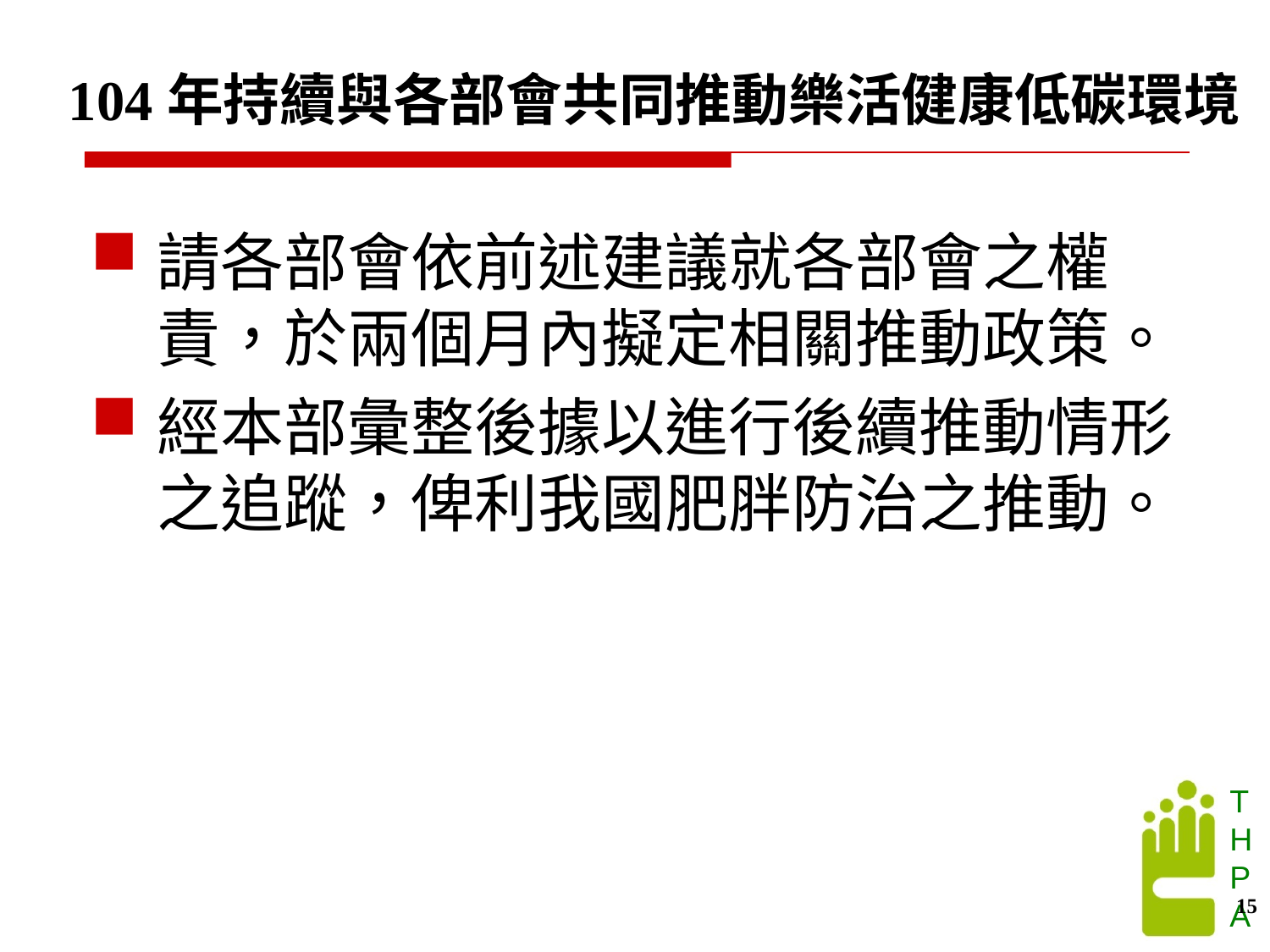

# 104年持續與各部會共同推動樂活健康低碳環境
請各部會依前述建議就各部會之權責，於兩個月內擬定相關推動政策。
經本部彙整後據以進行後續推動情形之追蹤，俾利我國肥胖防治之推動。

15